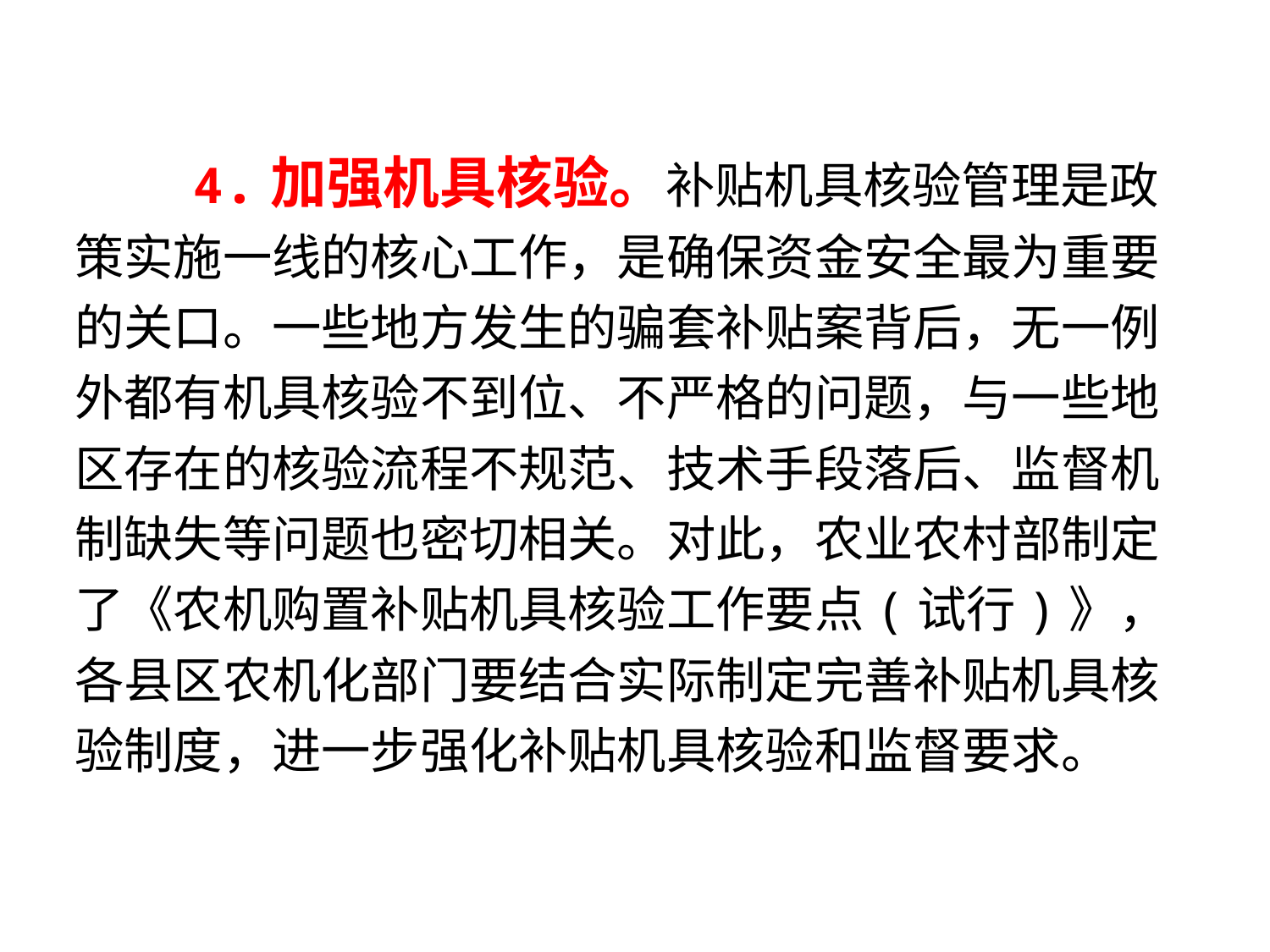

# 4.加强机具核验。补贴机具核验管理是政策实施一线的核心工作，是确保资金安全最为重要的关口。一些地方发生的骗套补贴案背后，无一例外都有机具核验不到位、不严格的问题，与一些地区存在的核验流程不规范、技术手段落后、监督机制缺失等问题也密切相关。对此，农业农村部制定了《农机购置补贴机具核验工作要点(试行)》，各县区农机化部门要结合实际制定完善补贴机具核验制度，进一步强化补贴机具核验和监督要求。